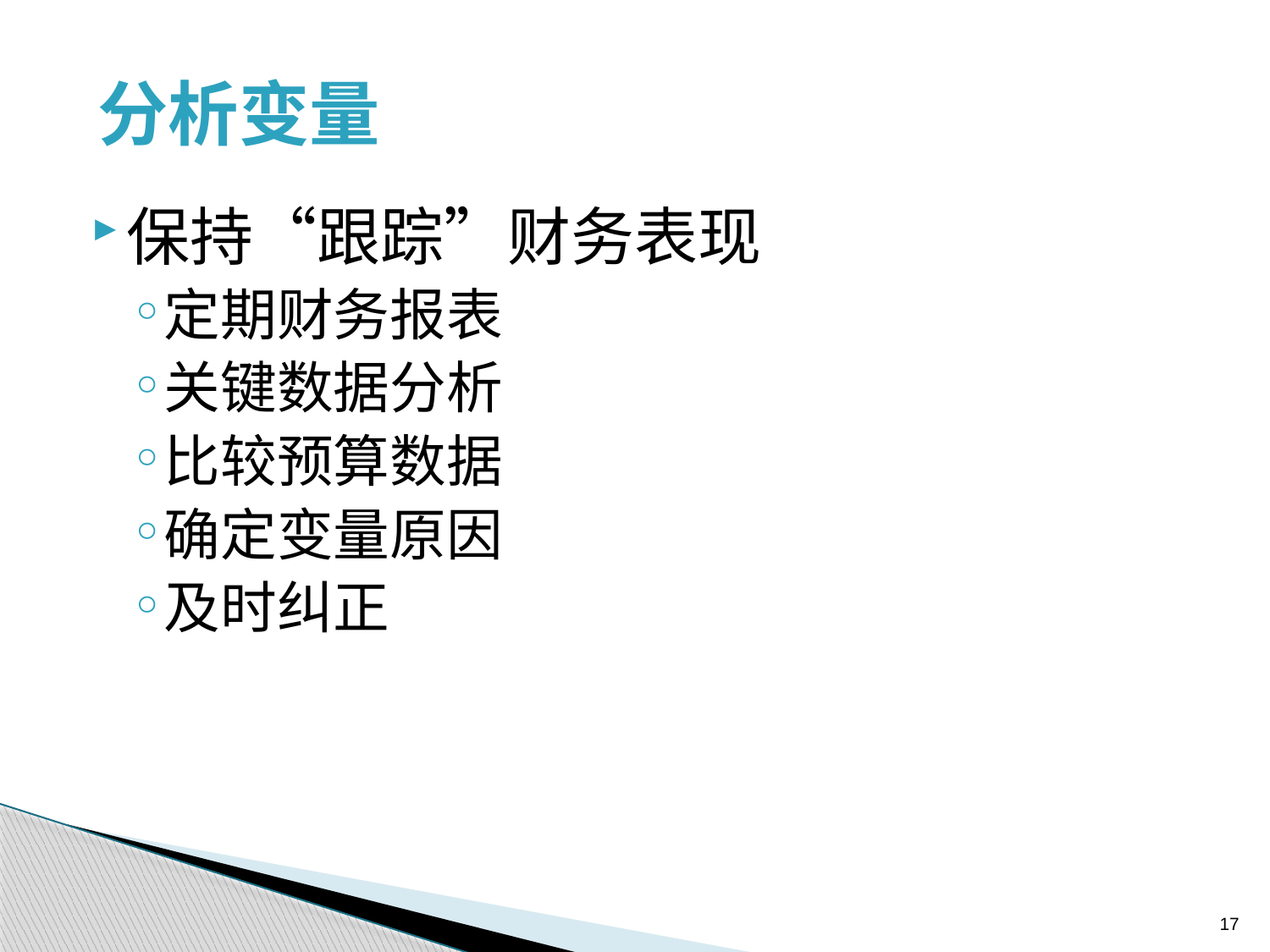

分析变量
保持“跟踪”财务表现
定期财务报表
关键数据分析
比较预算数据
确定变量原因
及时纠正

17